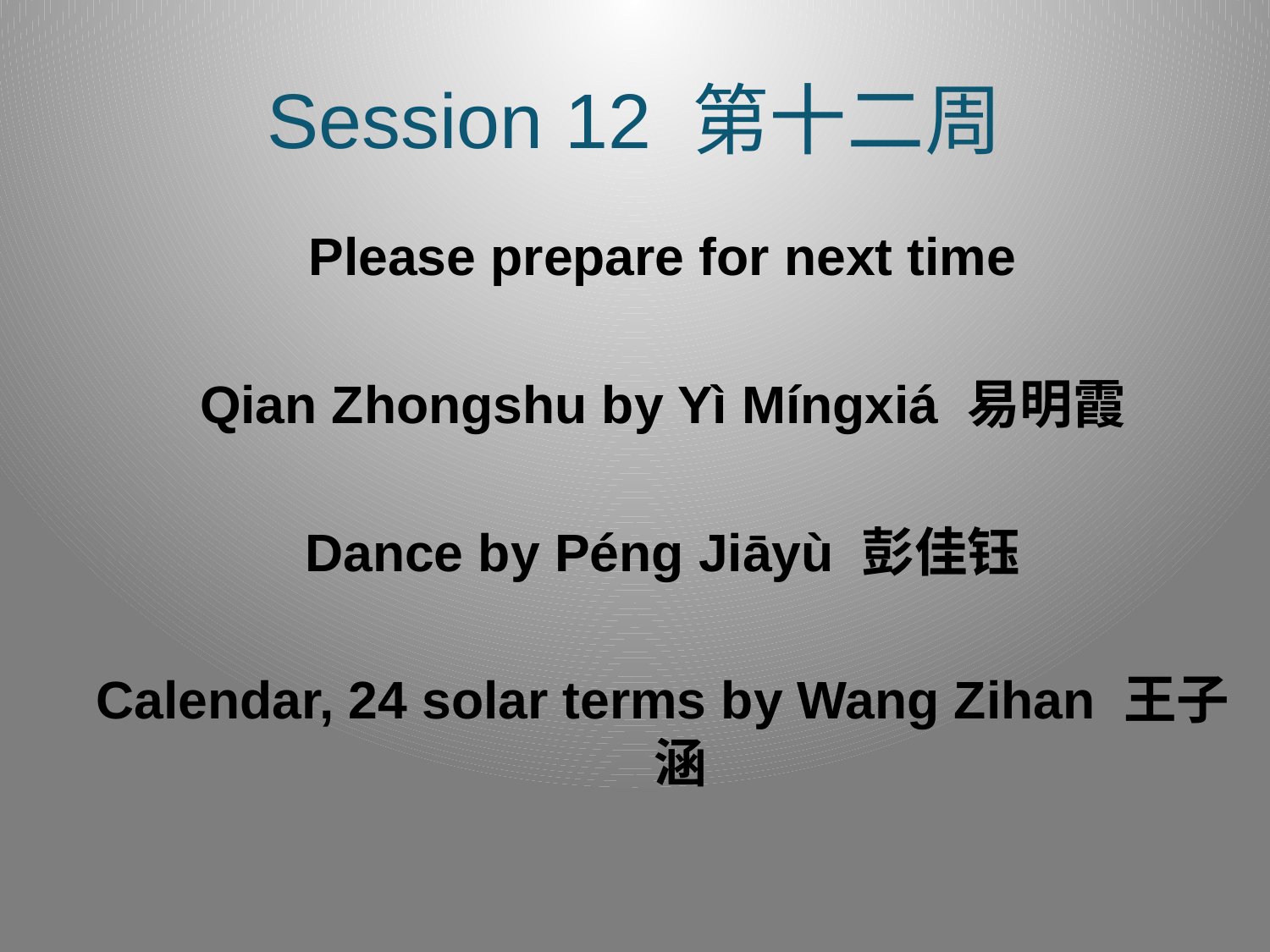

# Session 12 第十二周
Please prepare for next time

Qian Zhongshu by Yì Míngxiá 易明霞

Dance by Péng Jiāyù 彭佳钰

Calendar, 24 solar terms by Wang Zihan 王子涵